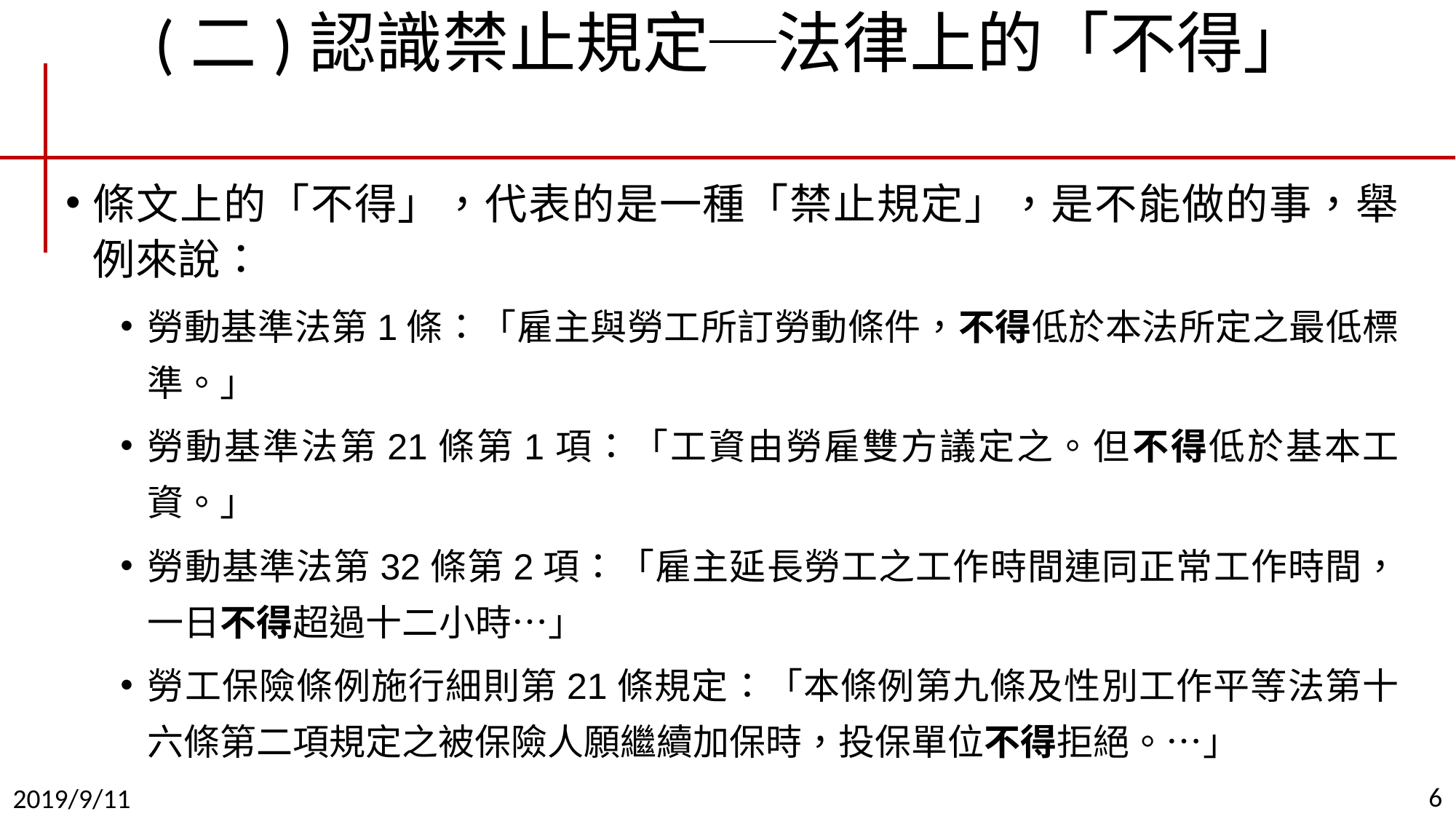

# (二)認識禁止規定─法律上的「不得」
條文上的「不得」，代表的是一種「禁止規定」，是不能做的事，舉例來說：
勞動基準法第1條：「雇主與勞工所訂勞動條件，不得低於本法所定之最低標準。」
勞動基準法第21條第1項：「工資由勞雇雙方議定之。但不得低於基本工資。」
勞動基準法第32條第2項：「雇主延長勞工之工作時間連同正常工作時間，一日不得超過十二小時…」
勞工保險條例施行細則第21條規定：「本條例第九條及性別工作平等法第十六條第二項規定之被保險人願繼續加保時，投保單位不得拒絕。…」

6
2019/9/11